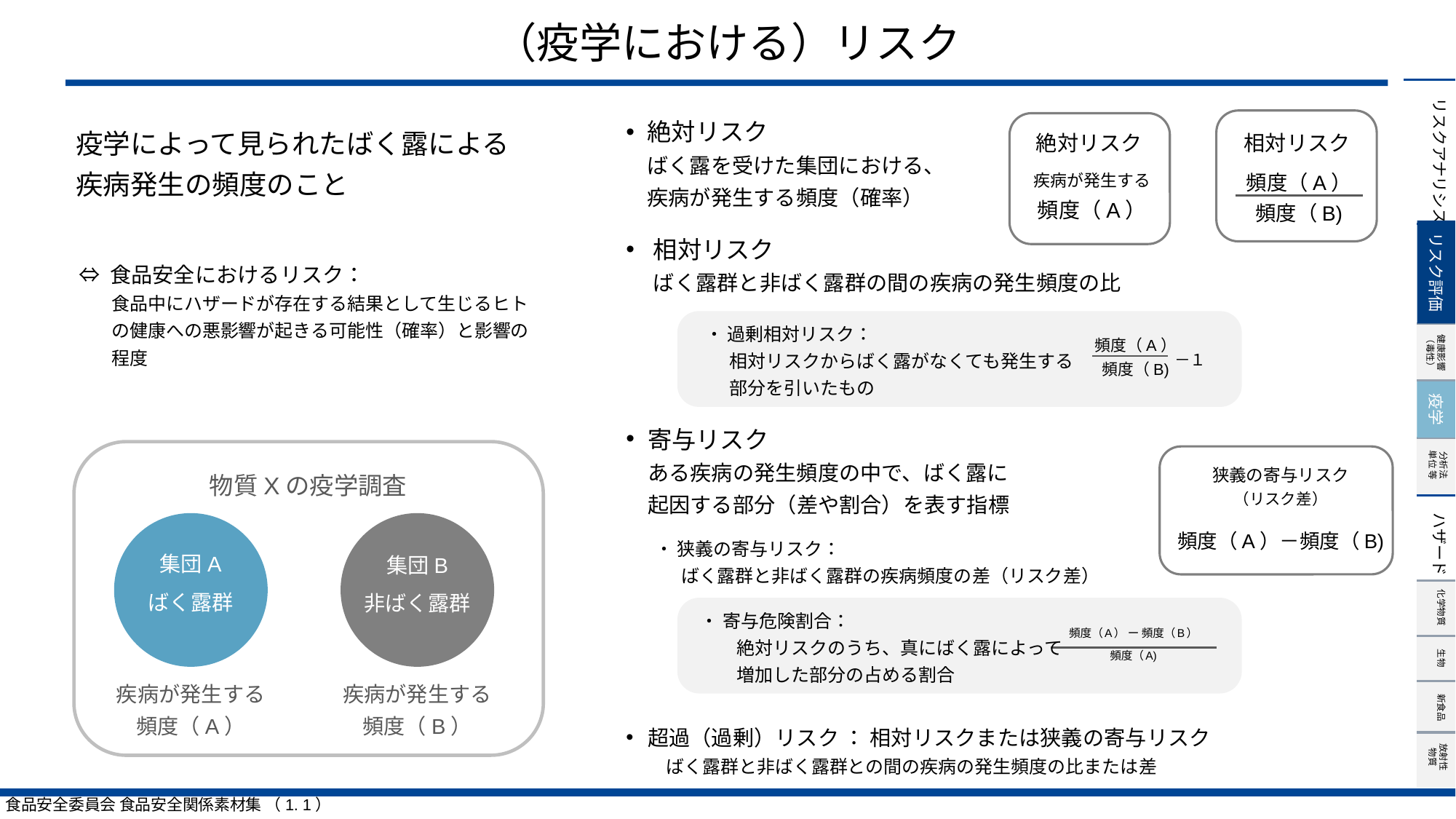

# （疫学における）リスク
絶対リスク
ばく露を受けた集団における、
疾病が発生する頻度（確率）

相対リスク
ばく露群と非ばく露群の間の疾病の発生頻度の比
　・ 過剰相対リスク：
　 　相対リスクからばく露がなくても発生する
　 　部分を引いたもの

疫学によって見られたばく露による
疾病発生の頻度のこと

相対リスク
絶対リスク
頻度（A）
頻度（B)
疾病が発生する
頻度（A）
リスク評価
⇔ 食品安全におけるリスク：
食品中にハザードが存在する結果として生じるヒトの健康への悪影響が起きる可能性（確率）と影響の程度

頻度（A）
頻度（B)
－１
疫学
寄与リスク
ある疾病の発生頻度の中で、ばく露に
起因する部分（差や割合）を表す指標
　・ 狭義の寄与リスク：
　　ばく露群と非ばく露群の疾病頻度の差（リスク差）
・ 寄与危険割合：
　　絶対リスクのうち、真にばく露によって
　　増加した部分の占める割合

超過（過剰）リスク ： 相対リスクまたは狭義の寄与リスク
　ばく露群と非ばく露群との間の疾病の発生頻度の比または差

物質Xの疫学調査

集団A

ばく露群

集団B

非ばく露群

疾病が発生する
頻度（A）
疾病が発生する
頻度（B）

狭義の寄与リスク
（リスク差）
頻度（A）－頻度（B)

頻度（A） ー 頻度（B）
頻度（A)